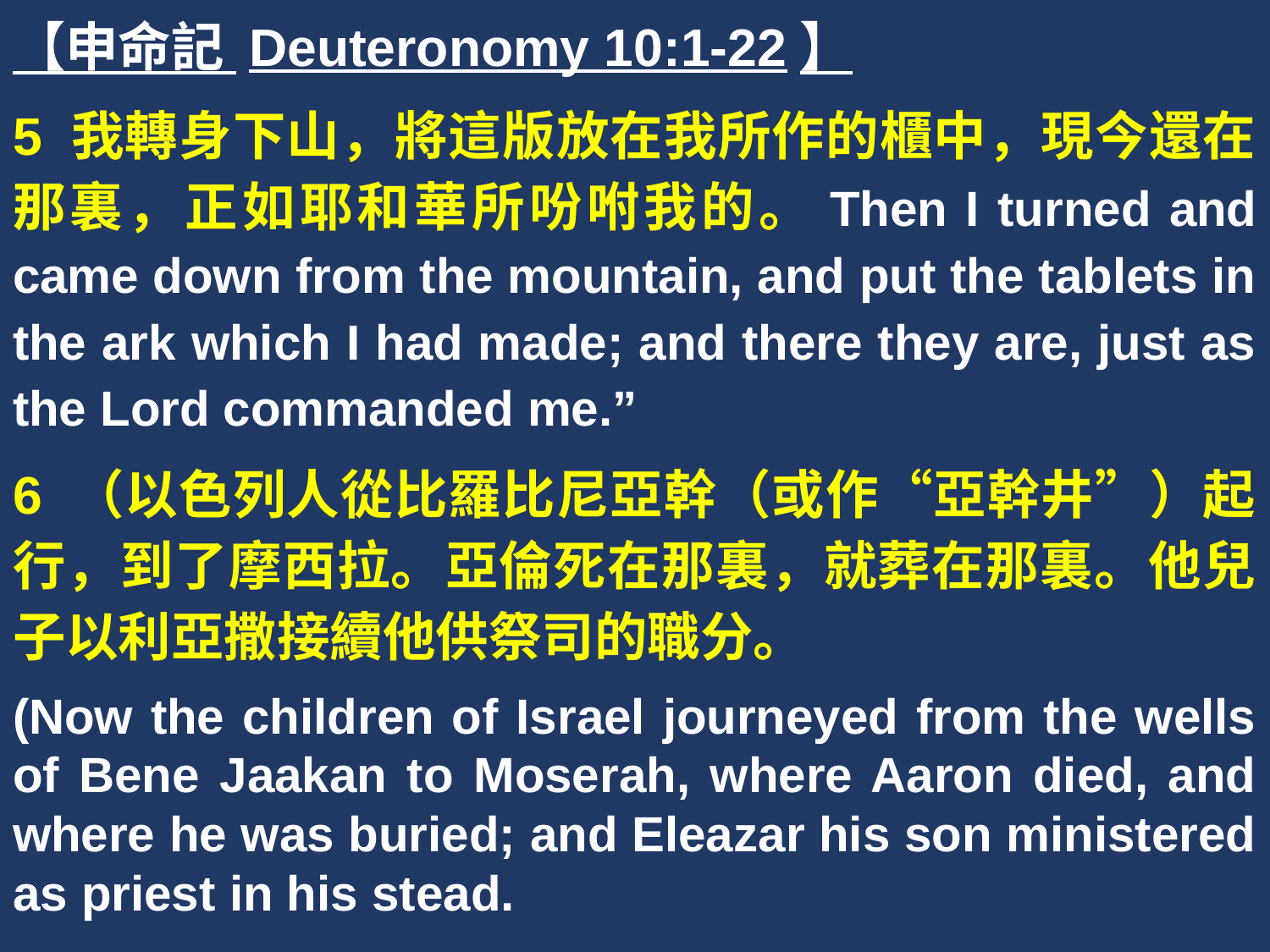

【申命記 Deuteronomy 10:1-22】
5 我轉身下山，將這版放在我所作的櫃中，現今還在那裏，正如耶和華所吩咐我的。Then I turned and came down from the mountain, and put the tablets in the ark which I had made; and there they are, just as the Lord commanded me.”
6 （以色列人從比羅比尼亞幹（或作“亞幹井”）起行，到了摩西拉。亞倫死在那裏，就葬在那裏。他兒子以利亞撒接續他供祭司的職分。
(Now the children of Israel journeyed from the wells of Bene Jaakan to Moserah, where Aaron died, and where he was buried; and Eleazar his son ministered as priest in his stead.